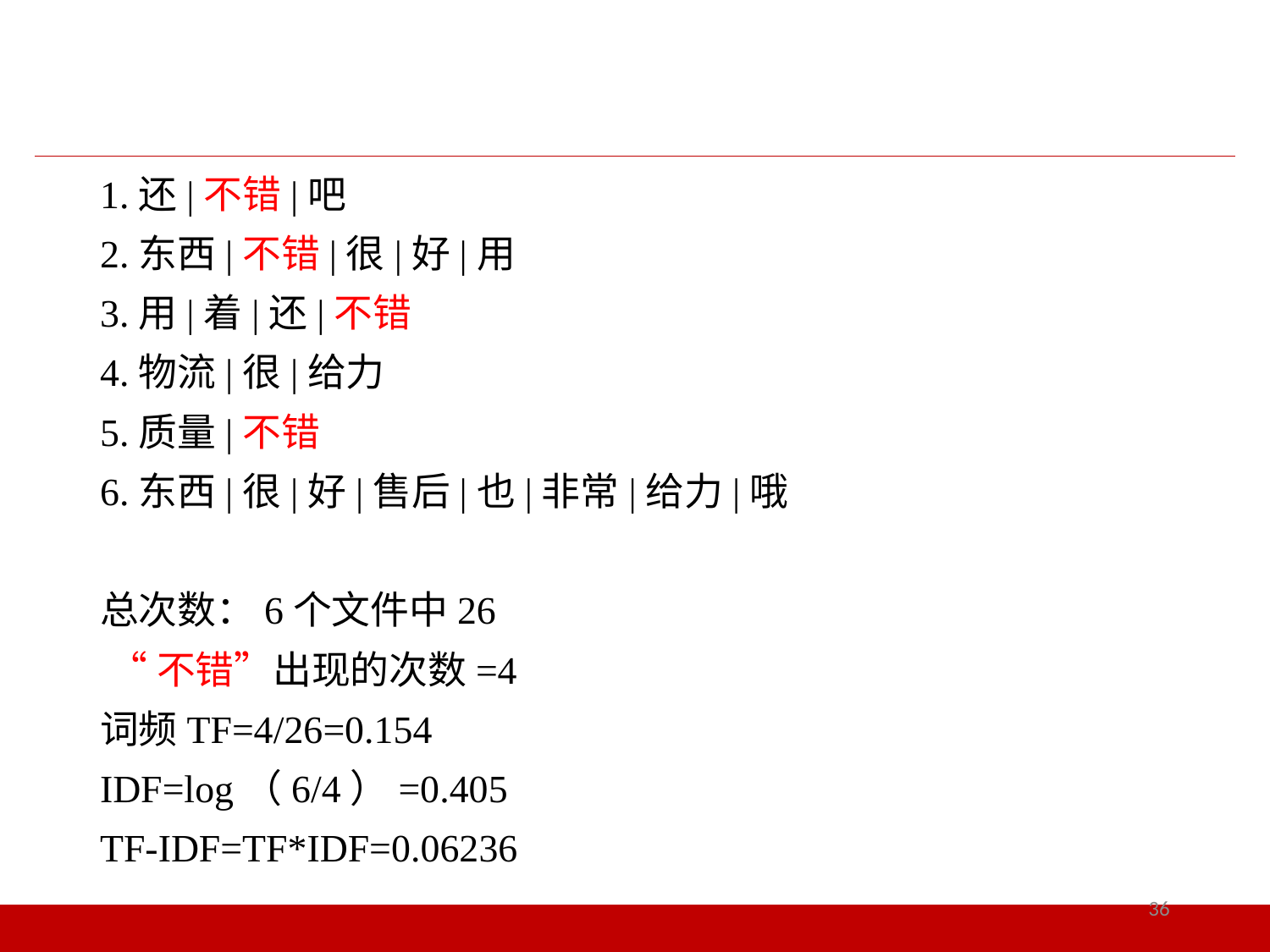

1.还|不错|吧
2.东西|不错|很|好|用
3.用|着|还|不错
4.物流|很|给力
5.质量|不错
6.东西|很|好|售后|也|非常|给力|哦

总次数：6个文件中26
 “不错”出现的次数=4
词频TF=4/26=0.154
IDF=log（6/4）=0.405
TF-IDF=TF*IDF=0.06236

36